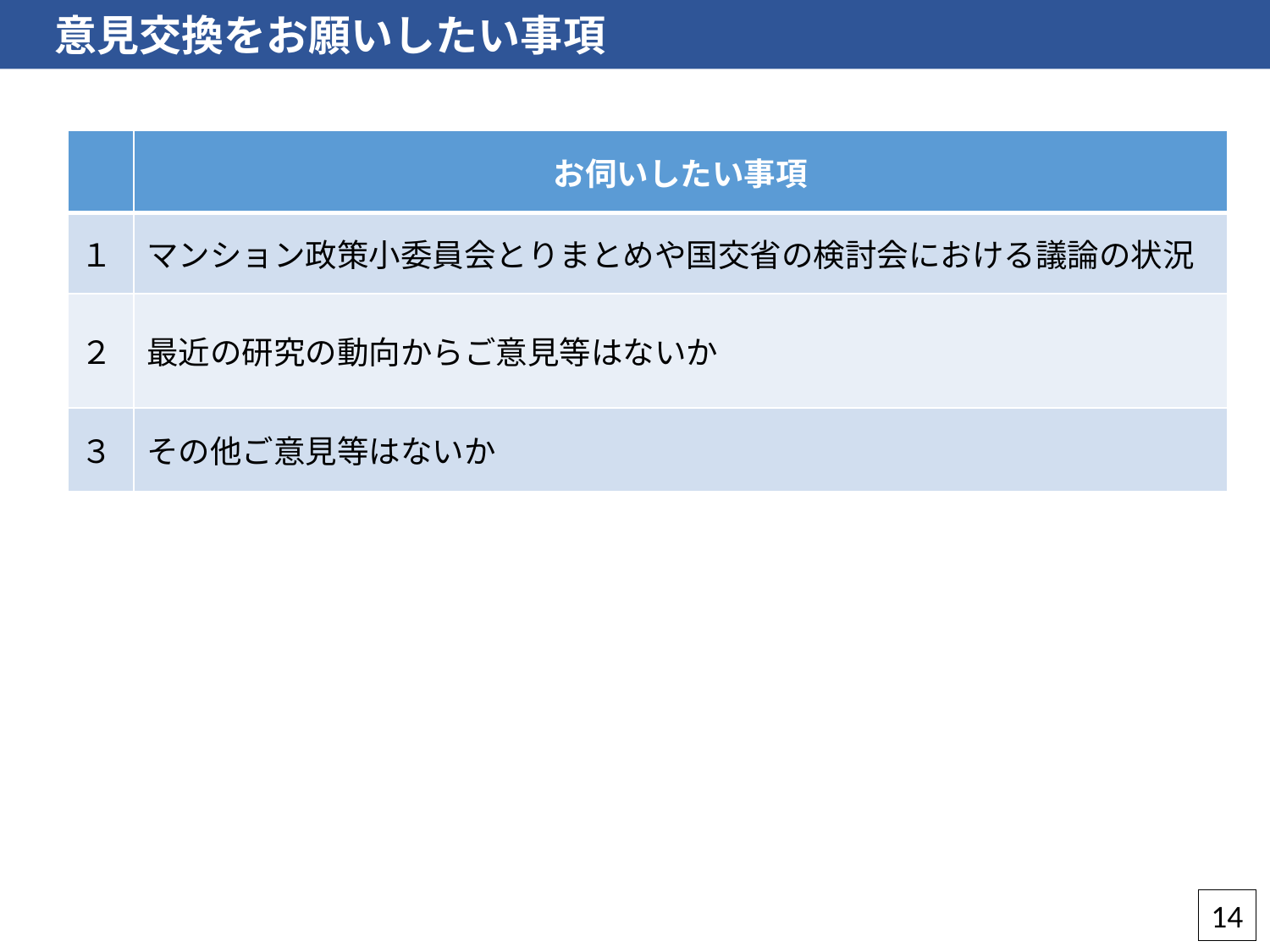

意見交換をお願いしたい事項
|  | お伺いしたい事項 |
| --- | --- |
| １ | マンション政策小委員会とりまとめや国交省の検討会における議論の状況 |
| ２ | 最近の研究の動向からご意見等はないか |
| ３ | その他ご意見等はないか |
14